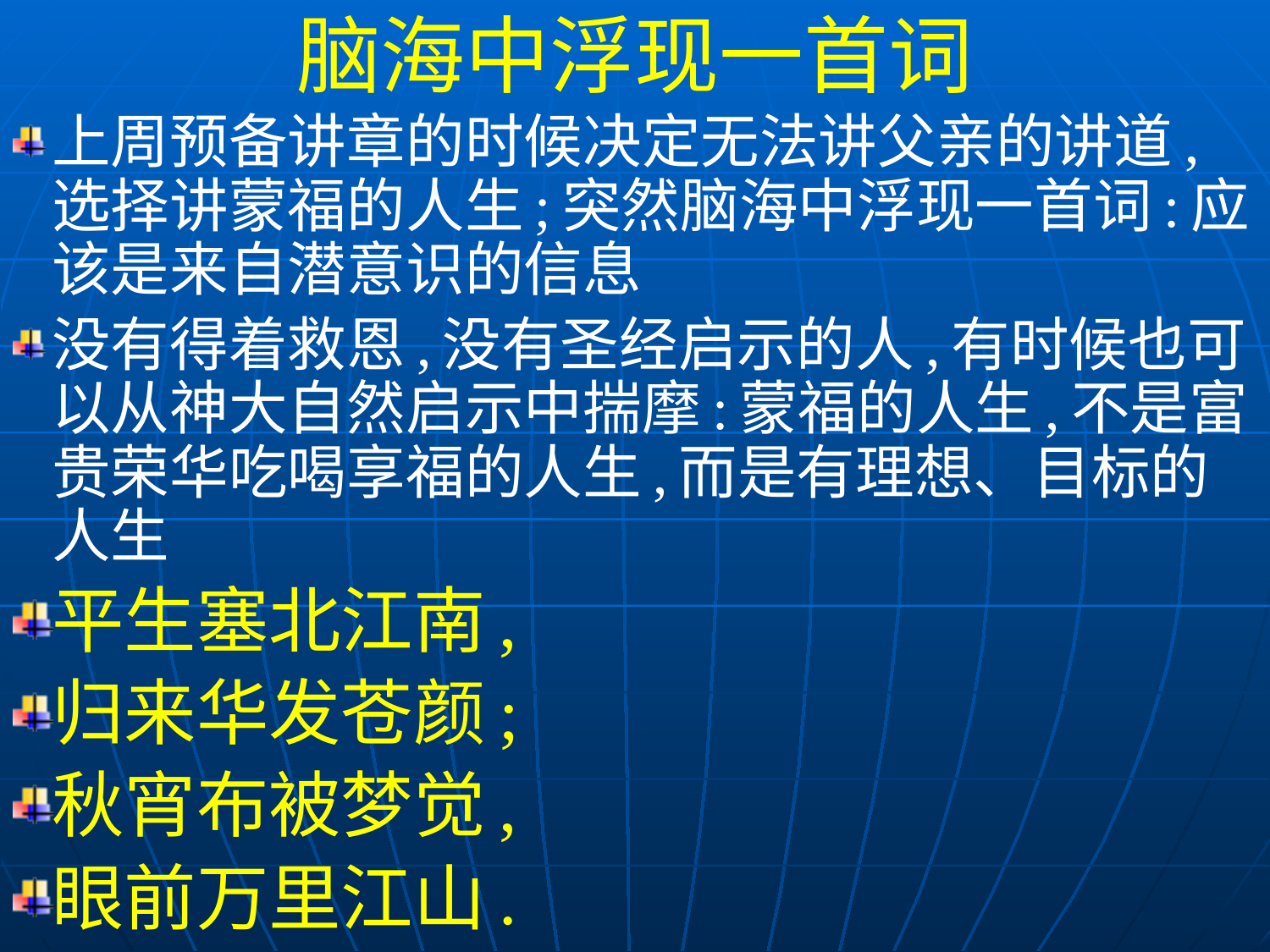

脑海中浮现一首词
上周预备讲章的时候决定无法讲父亲的讲道,选择讲蒙福的人生;突然脑海中浮现一首词:应该是来自潜意识的信息
没有得着救恩,没有圣经启示的人,有时候也可以从神大自然启示中揣摩:蒙福的人生,不是富贵荣华吃喝享福的人生,而是有理想、目标的人生
平生塞北江南,
归来华发苍颜;
秋宵布被梦觉,
眼前万里江山.